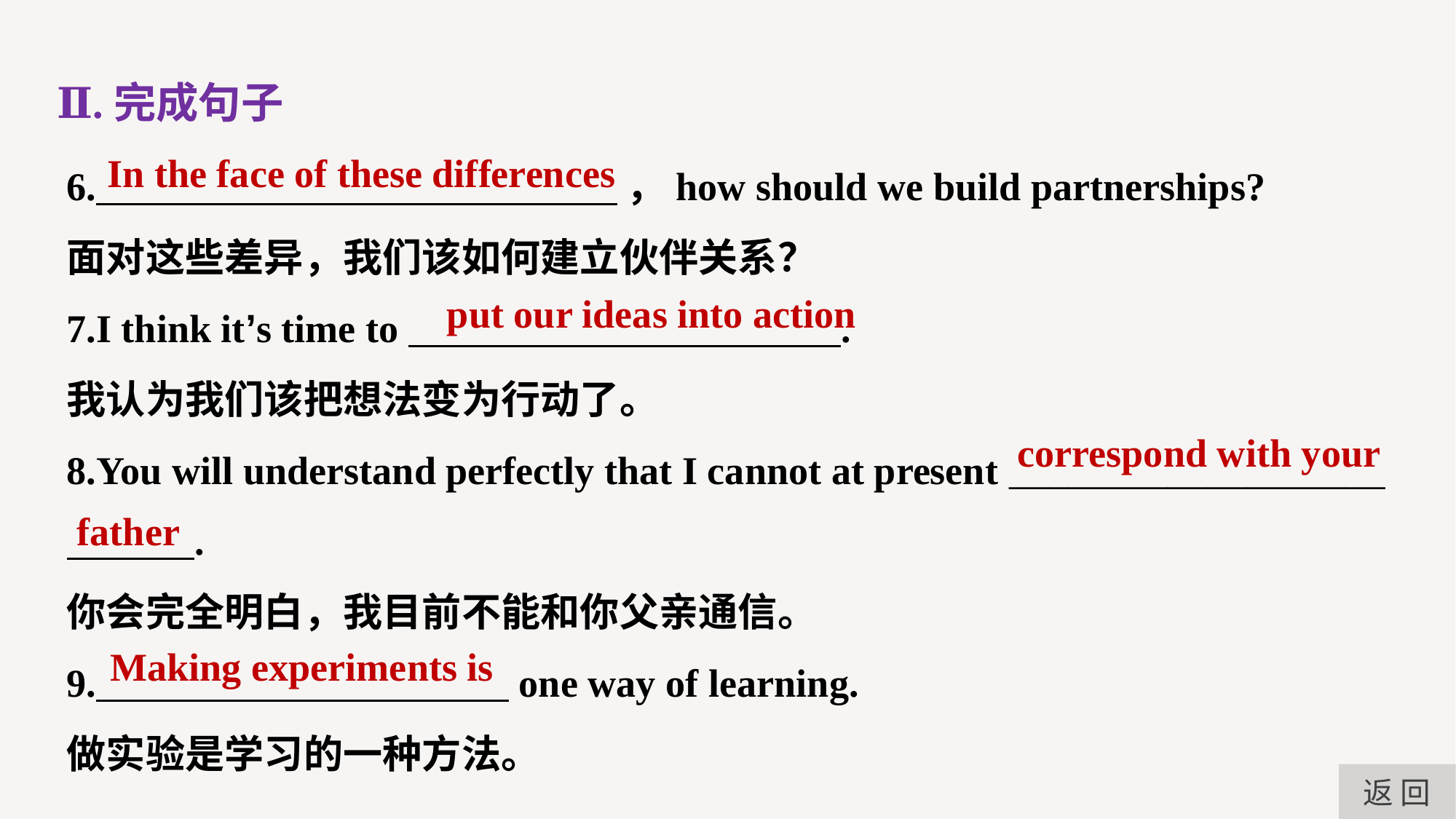

Ⅱ.完成句子
6.                                                     ，how should we build partnerships?
面对这些差异，我们该如何建立伙伴关系？
7.I think it’s time to                                             .
我认为我们该把想法变为行动了。
8.You will understand perfectly that I cannot at present ___________________
             .
你会完全明白，我目前不能和你父亲通信。
9.                                           one way of learning.
做实验是学习的一种方法。
In the face of these differences
put our ideas into action
correspond with your
father
Making experiments is
返 回